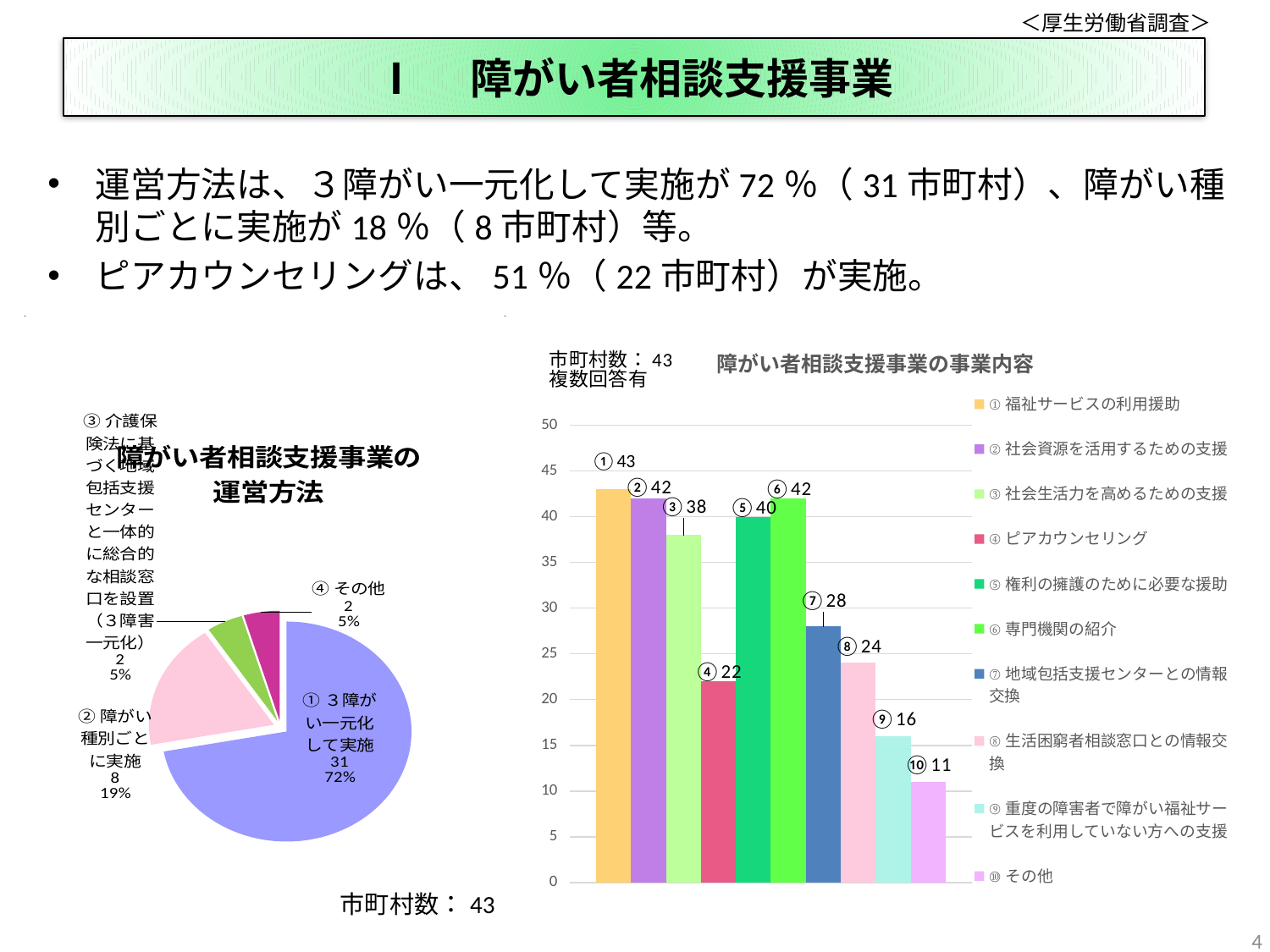

＜厚生労働省調査＞
# Ⅰ　障がい者相談支援事業

運営方法は、３障がい一元化して実施が72％（31市町村）、障がい種別ごとに実施が18％（8市町村）等。
ピアカウンセリングは、51％（22市町村）が実施。

### Chart

| Category |
|---|

### Chart: 障がい者相談支援事業の運営方法

| Category |
|---|

### Chart: 障がい者相談支援事業の事業内容

| Category | ①福祉サービスの利用援助 | ②社会資源を活用するための支援 | ③社会生活力を高めるための支援 | ④ピアカウンセリング | ⑤権利の擁護のために必要な援助 | ⑥専門機関の紹介 | ⑦地域包括支援センターとの情報交換 | ⑧生活困窮者相談窓口との情報交換 | ⑨重度の障害者で障がい福祉サービスを利用していない方への支援 | ⑩その他 |
|---|---|---|---|---|---|---|---|---|---|---|

### Chart: 障がい者相談支援事業の
運営方法

| Category |  |
|---|---|
| ①３障がい一元化して実施 | 31.0 |
| ②障がい種別ごとに実施 | 8.0 |
| ③介護保険法に基づく地域包括支援センターと一体的に総合的な相談窓口を設置（３障害一元化） | 2.0 |
| ④その他 | 2.0 |
市町村数：43
4